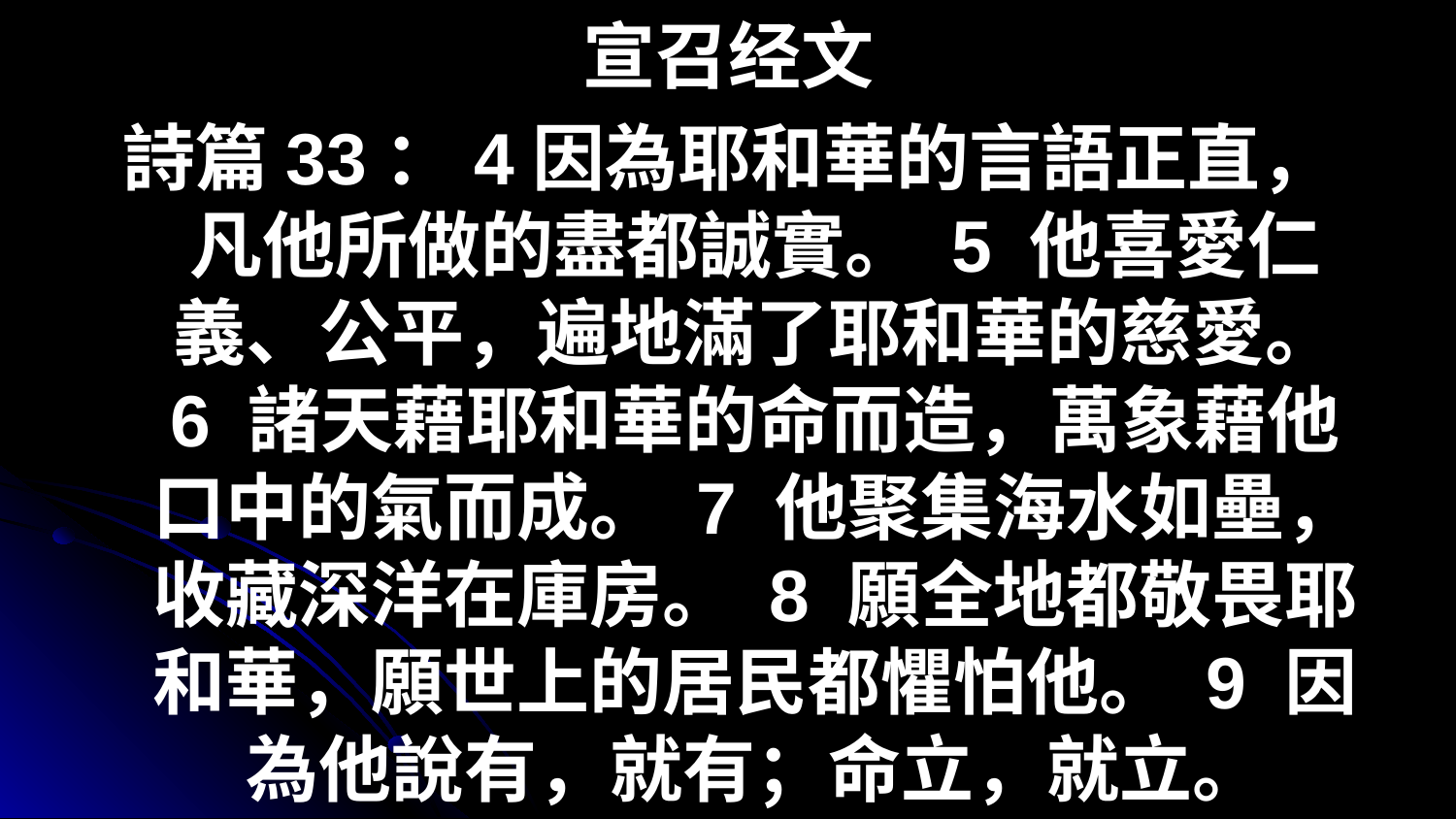

宣召经文
詩篇33：4因為耶和華的言語正直，凡他所做的盡都誠實。 5 他喜愛仁義、公平，遍地滿了耶和華的慈愛。 6 諸天藉耶和華的命而造，萬象藉他口中的氣而成。 7 他聚集海水如壘，收藏深洋在庫房。 8 願全地都敬畏耶和華，願世上的居民都懼怕他。 9 因為他說有，就有；命立，就立。